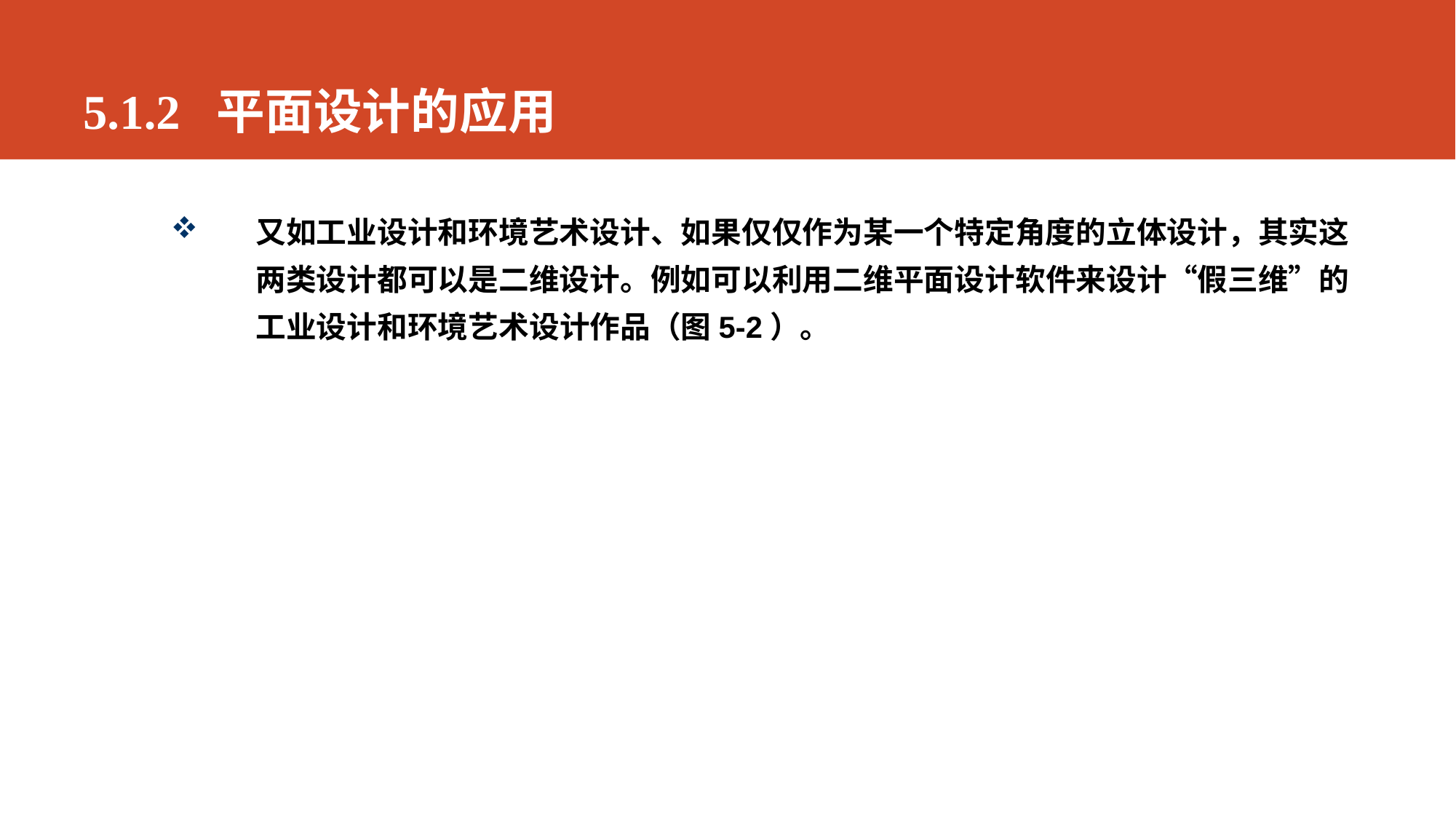

# 5.1.2  平面设计的应用
又如工业设计和环境艺术设计、如果仅仅作为某一个特定角度的立体设计，其实这两类设计都可以是二维设计。例如可以利用二维平面设计软件来设计“假三维”的工业设计和环境艺术设计作品（图5-2）。